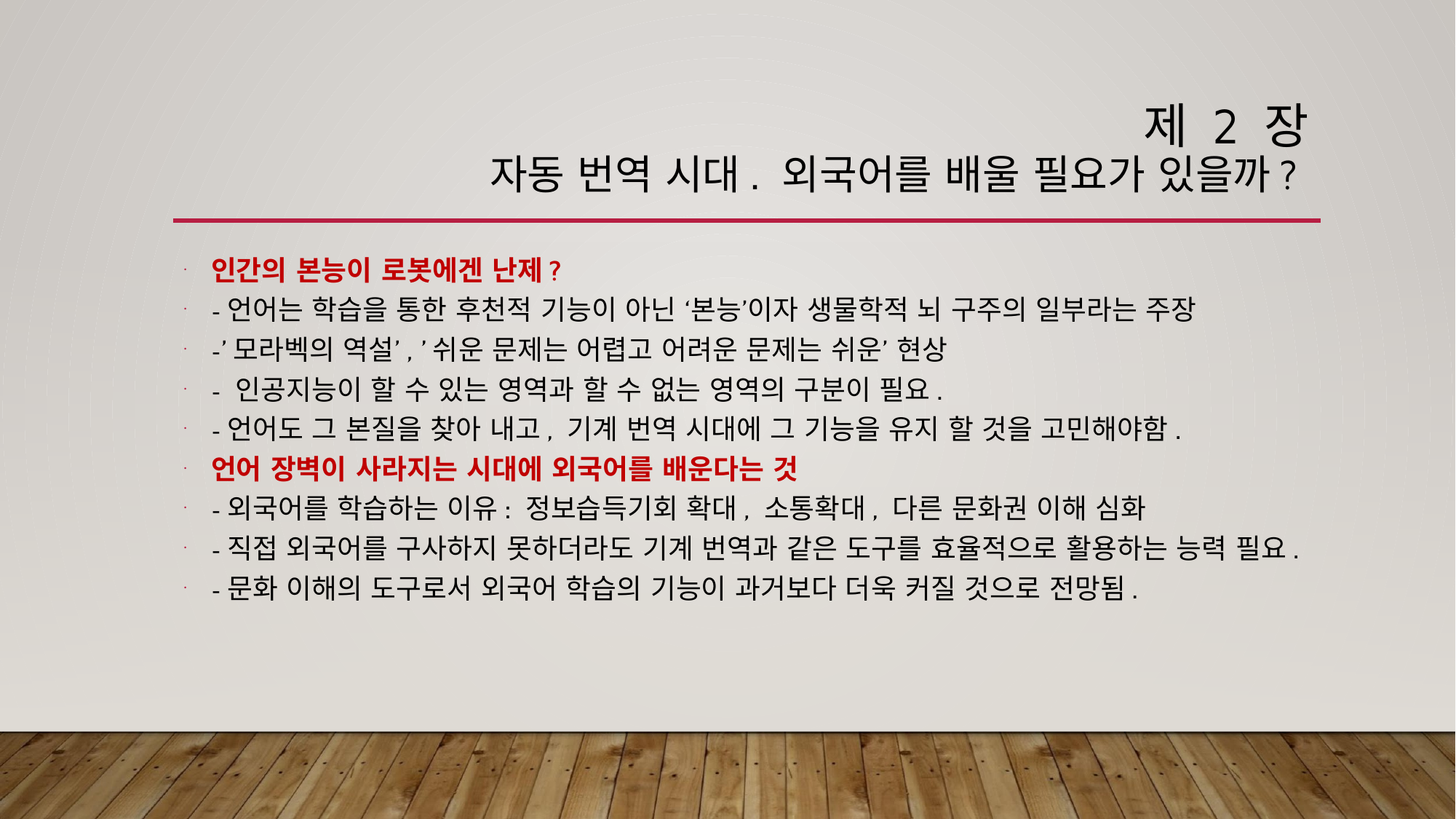

# 제 2 장 자동 번역 시대. 외국어를 배울 필요가 있을까?
인간의 본능이 로봇에겐 난제?
-언어는 학습을 통한 후천적 기능이 아닌 ‘본능’이자 생물학적 뇌 구주의 일부라는 주장
-’모라벡의 역설’, ’쉬운 문제는 어렵고 어려운 문제는 쉬운’ 현상
- 인공지능이 할 수 있는 영역과 할 수 없는 영역의 구분이 필요.
-언어도 그 본질을 찾아 내고, 기계 번역 시대에 그 기능을 유지 할 것을 고민해야함.
언어 장벽이 사라지는 시대에 외국어를 배운다는 것
-외국어를 학습하는 이유: 정보습득기회 확대, 소통확대, 다른 문화권 이해 심화
-직접 외국어를 구사하지 못하더라도 기계 번역과 같은 도구를 효율적으로 활용하는 능력 필요.
-문화 이해의 도구로서 외국어 학습의 기능이 과거보다 더욱 커질 것으로 전망됨.